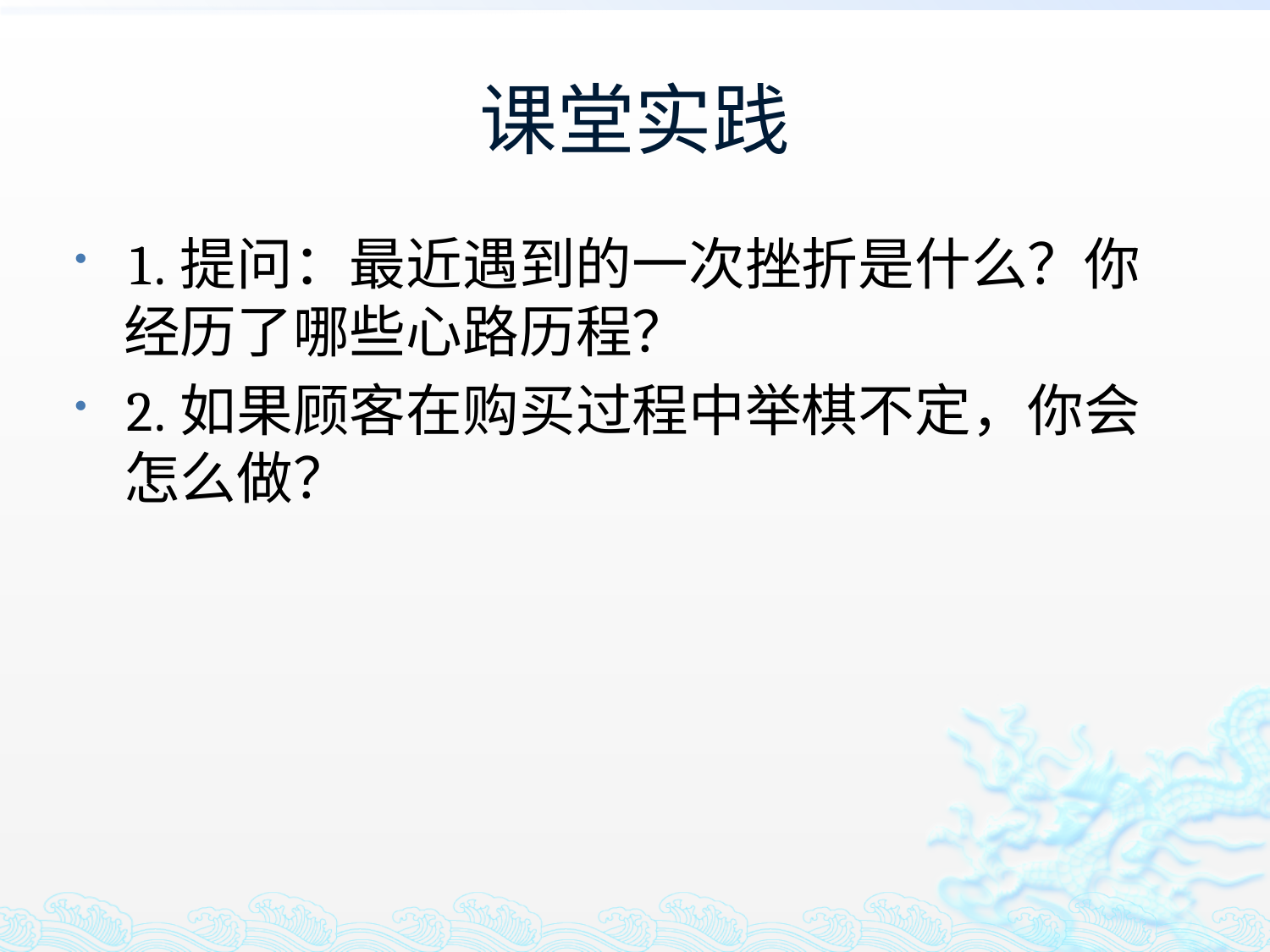

# 课堂实践
1.提问：最近遇到的一次挫折是什么？你经历了哪些心路历程？
2.如果顾客在购买过程中举棋不定，你会怎么做？